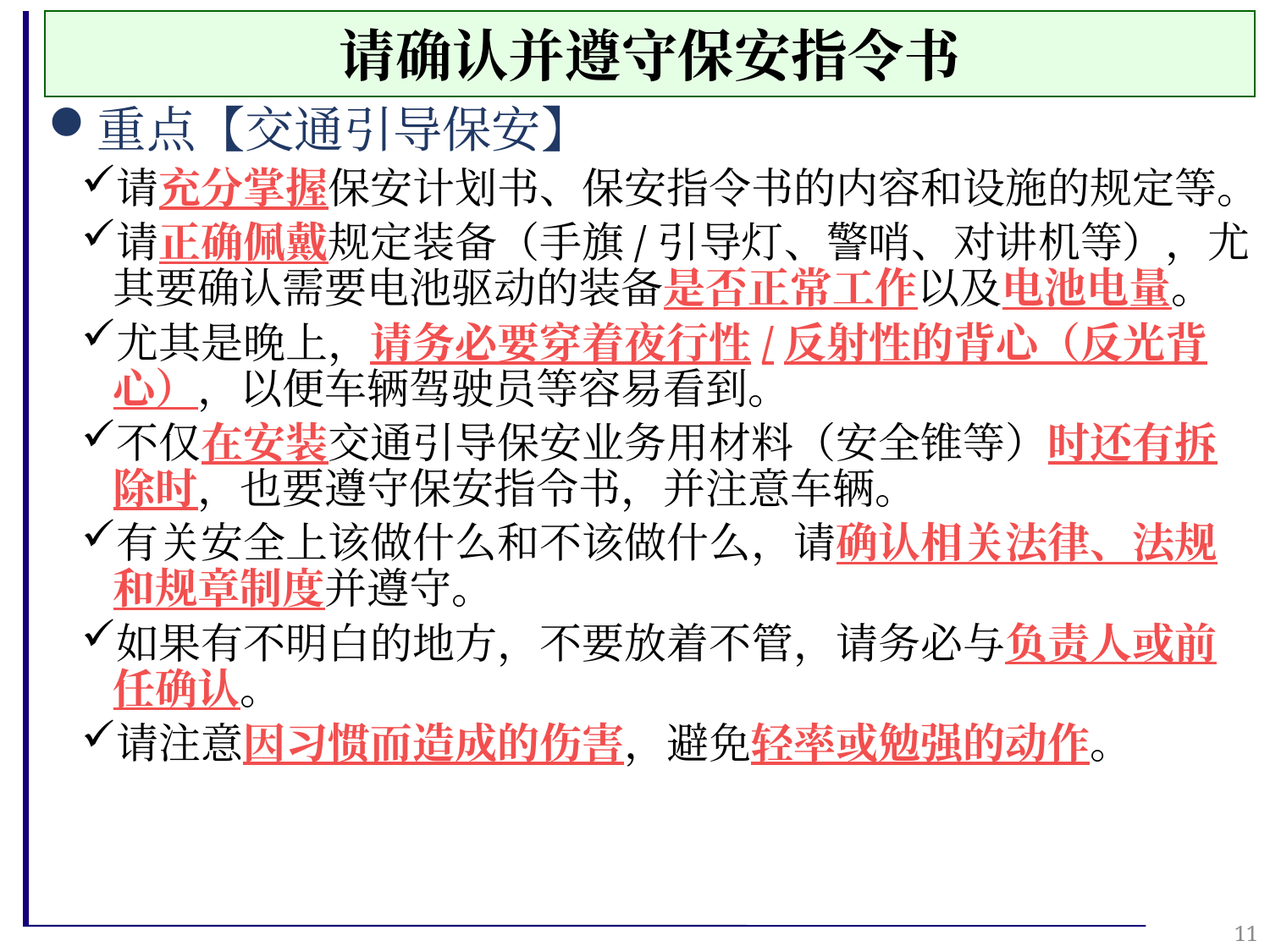

请确认并遵守保安指令书
重点【交通引导保安】
请充分掌握保安计划书、保安指令书的内容和设施的规定等。
请正确佩戴规定装备（手旗/引导灯、警哨、对讲机等），尤其要确认需要电池驱动的装备是否正常工作以及电池电量。
尤其是晚上，请务必要穿着夜行性/反射性的背心（反光背心），以便车辆驾驶员等容易看到。
不仅在安装交通引导保安业务用材料（安全锥等）时还有拆除时，也要遵守保安指令书，并注意车辆。
有关安全上该做什么和不该做什么，请确认相关法律、法规和规章制度并遵守。
如果有不明白的地方，不要放着不管，请务必与负责人或前任确认。
请注意因习惯而造成的伤害，避免轻率或勉强的动作。
11